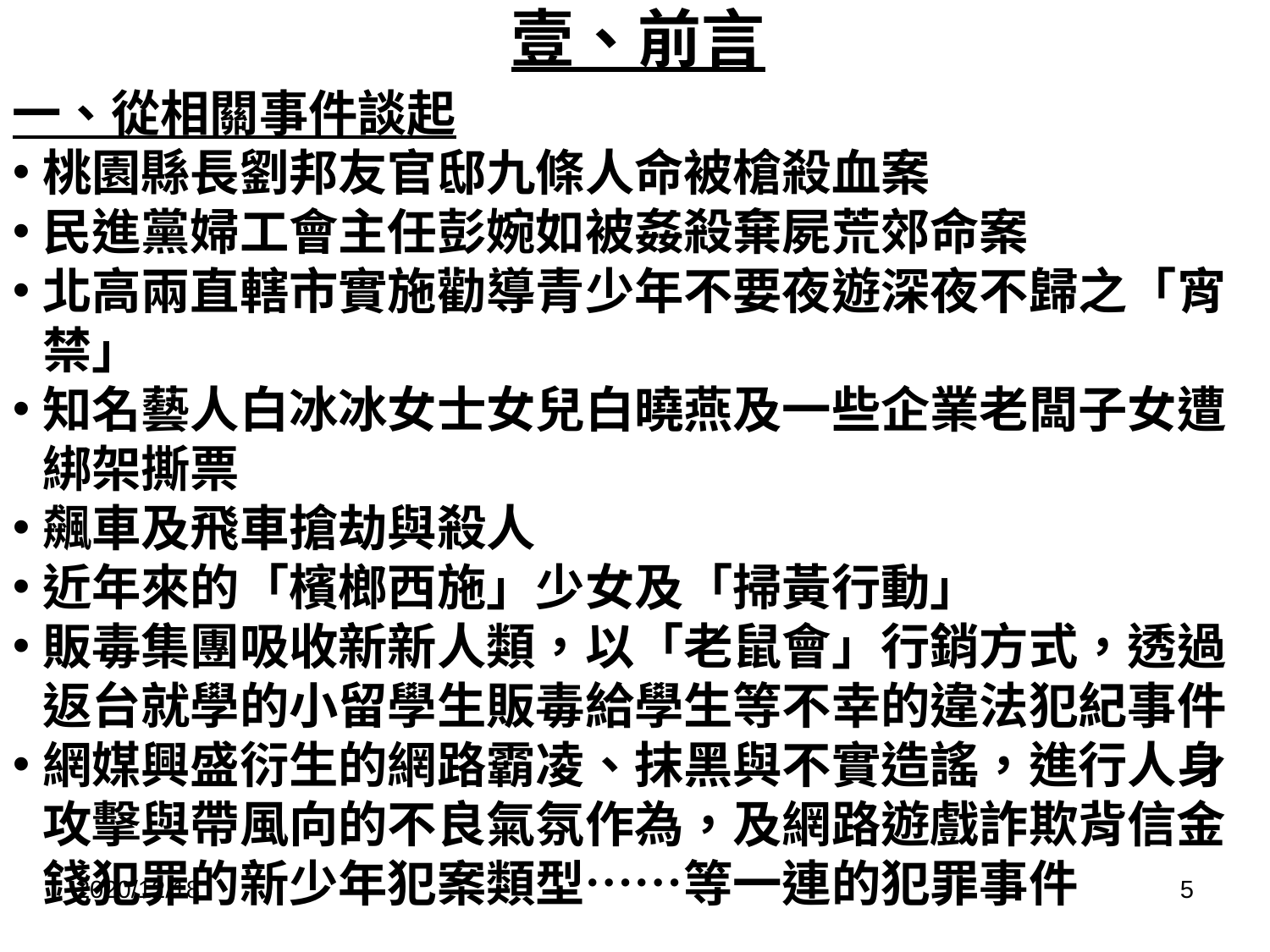

# 壹、前言
一、從相關事件談起
桃園縣長劉邦友官邸九條人命被槍殺血案
民進黨婦工會主任彭婉如被姦殺棄屍荒郊命案
北高兩直轄市實施勸導青少年不要夜遊深夜不歸之「宵禁」
知名藝人白冰冰女士女兒白曉燕及一些企業老闆子女遭綁架撕票
飆車及飛車搶劫與殺人
近年來的「檳榔西施」少女及「掃黃行動」
販毒集團吸收新新人類，以「老鼠會」行銷方式，透過返台就學的小留學生販毒給學生等不幸的違法犯紀事件
網媒興盛衍生的網路霸凌、抹黑與不實造謠，進行人身攻擊與帶風向的不良氣氛作為，及網路遊戲詐欺背信金錢犯罪的新少年犯案類型……等一連的犯罪事件
2020/12/18
5